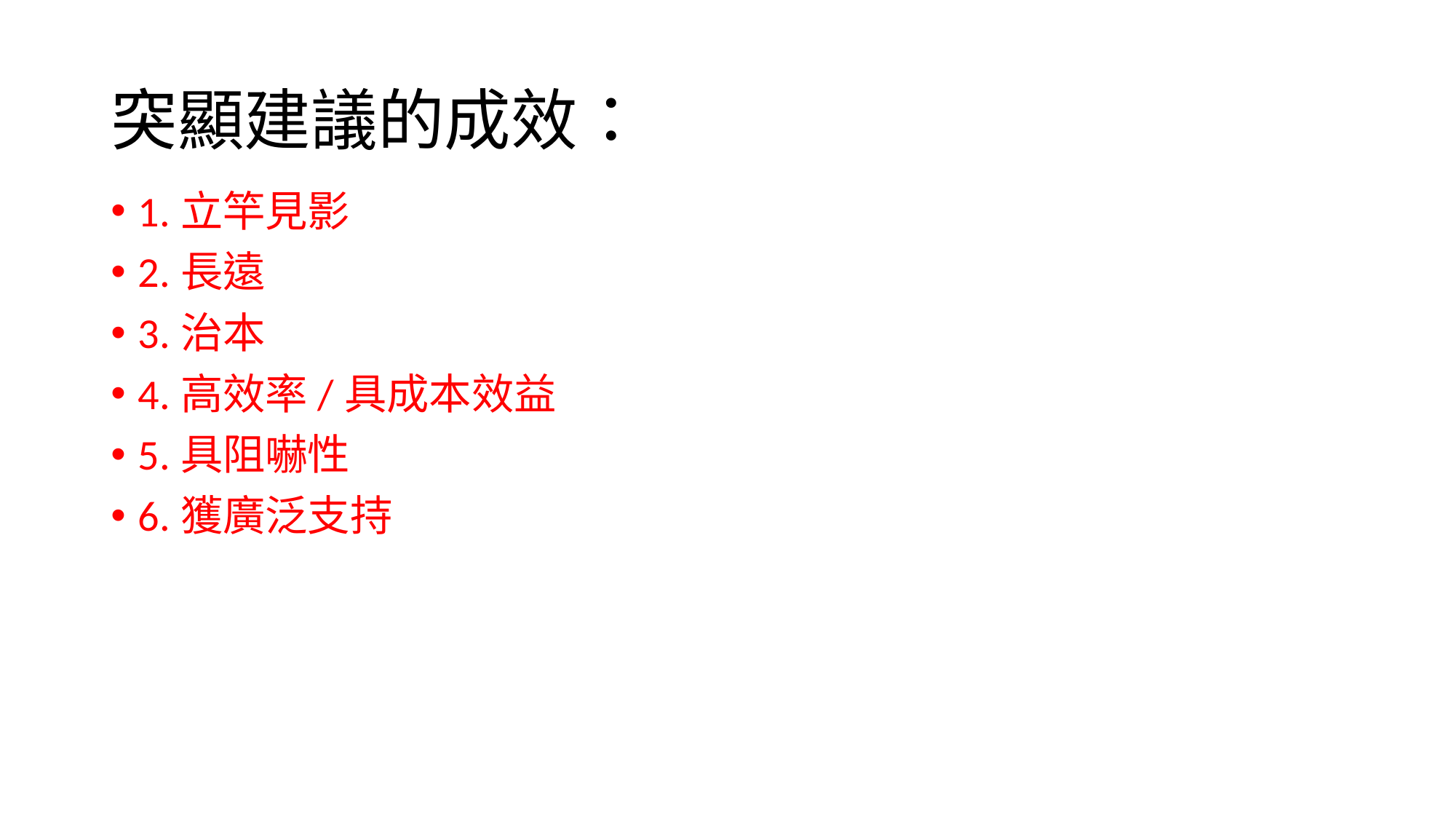

# 突顯建議的成效：
1.立竿見影
2.長遠
3.治本
4.高效率/具成本效益
5.具阻嚇性
6.獲廣泛支持